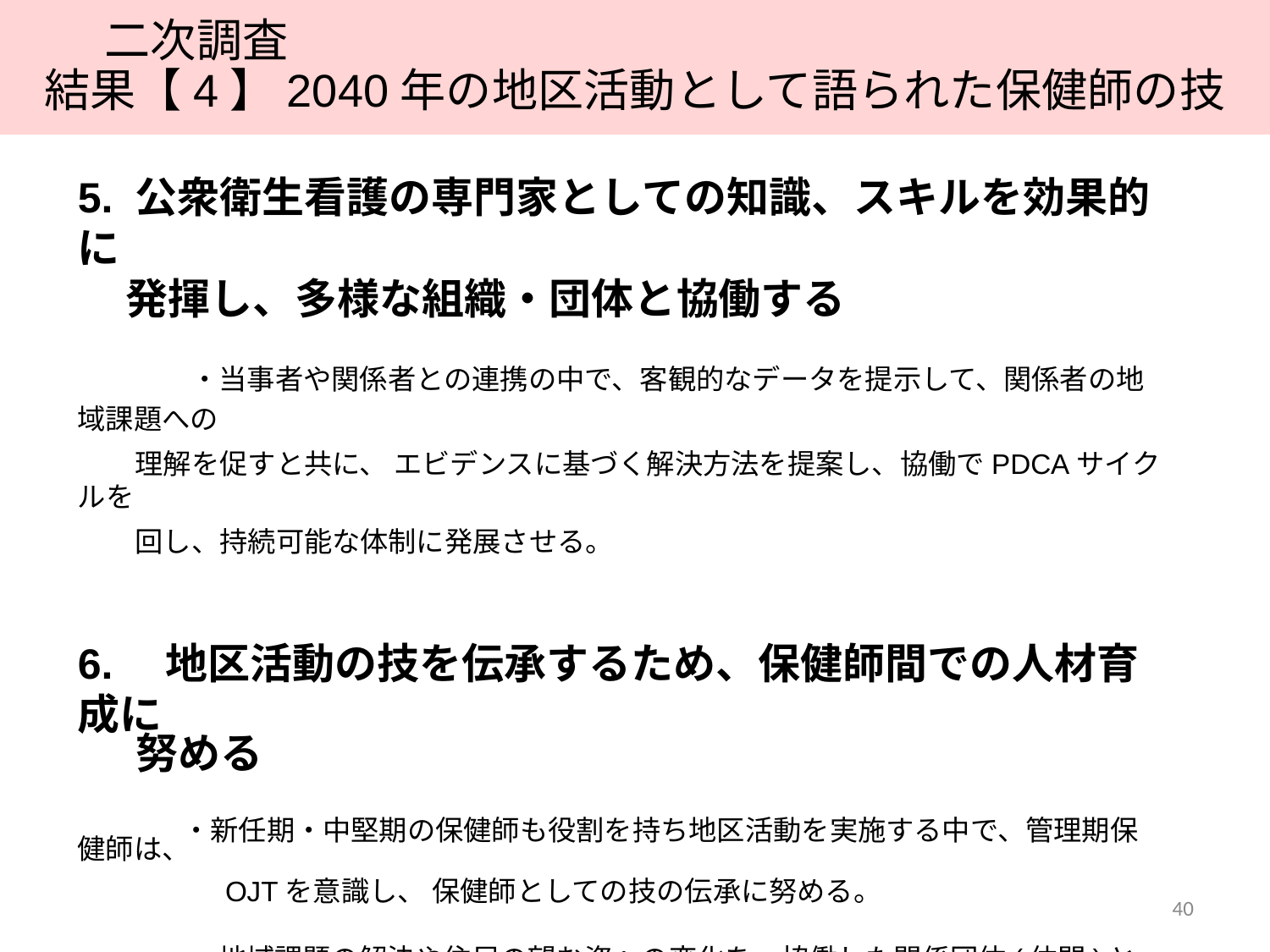

二次調査
結果【4】2040年の地区活動として語られた保健師の技
5. 公衆衛生看護の専門家としての知識、スキルを効果的に
    発揮し、多様な組織・団体と協働する
　　・当事者や関係者との連携の中で、客観的なデータを提示して、関係者の地域課題への
        理解を促すと共に、 エビデンスに基づく解決方法を提案し、協働でPDCAサイクルを
        回し、持続可能な体制に発展させる。

6.　地区活動の技を伝承するため、保健師間での人材育成に
     努める

 　　・新任期・中堅期の保健師も役割を持ち地区活動を実施する中で、管理期保健師は、
　　　　　OJTを意識し、 保健師としての技の伝承に努める。

　　　　・地域課題の解決や住民の望む姿への変化を、協働した関係団体(仲間)と共有し、
        ともに喜べることを保健師活動における醍醐味として共有する。

40